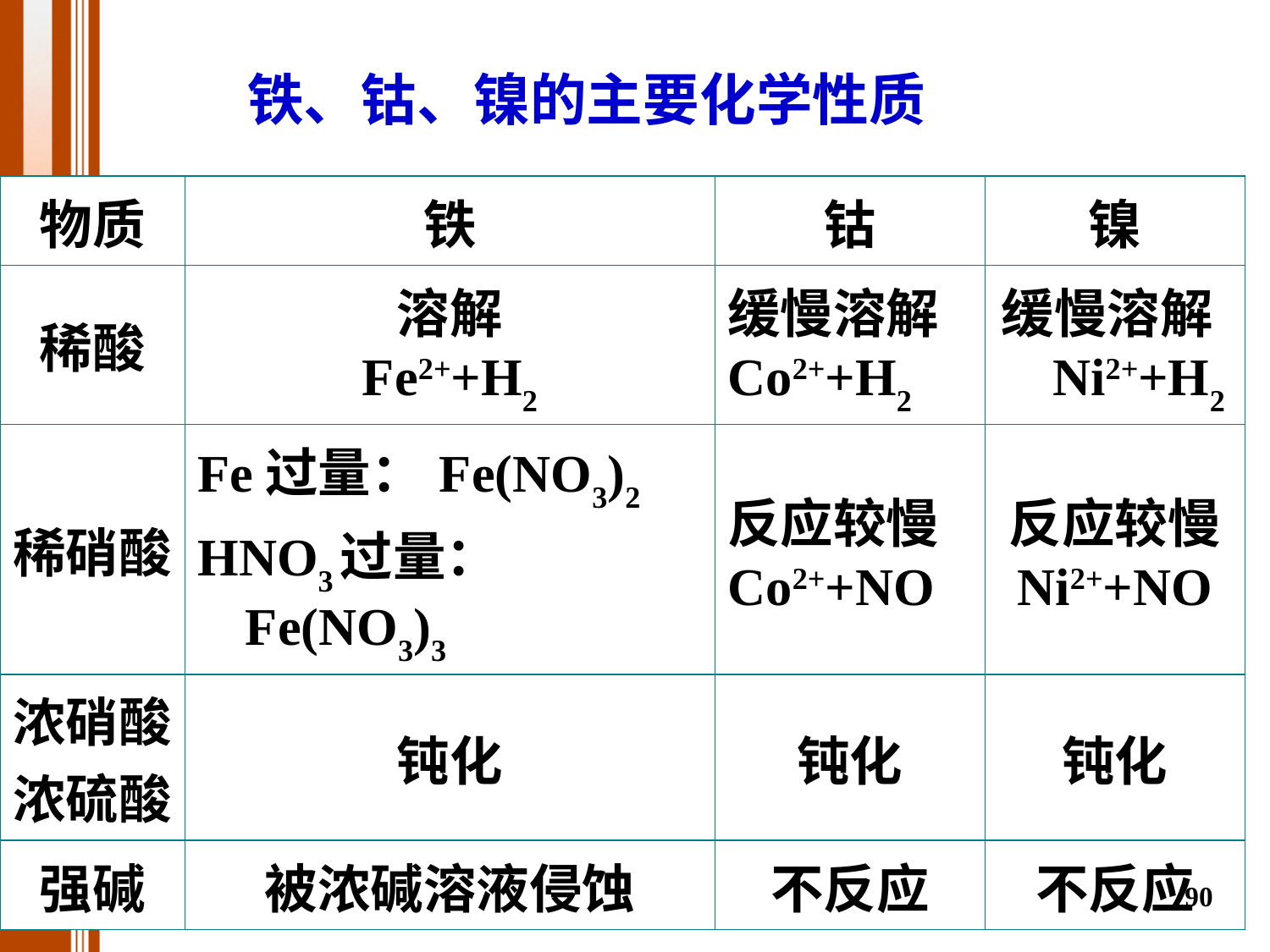

铁、钴、镍的主要化学性质
| 物质 | 铁 | 钴 | 镍 |
| --- | --- | --- | --- |
| 稀酸 | 溶解 Fe2++H2 | 缓慢溶解 Co2++H2 | 缓慢溶解Ni2++H2 |
| 稀硝酸 | Fe过量：Fe(NO3)2 HNO3过量：Fe(NO3)3 | 反应较慢 Co2++NO | 反应较慢 Ni2++NO |
| 浓硝酸 浓硫酸 | 钝化 | 钝化 | 钝化 |
| 强碱 | 被浓碱溶液侵蚀 | 不反应 | 不反应 |
90